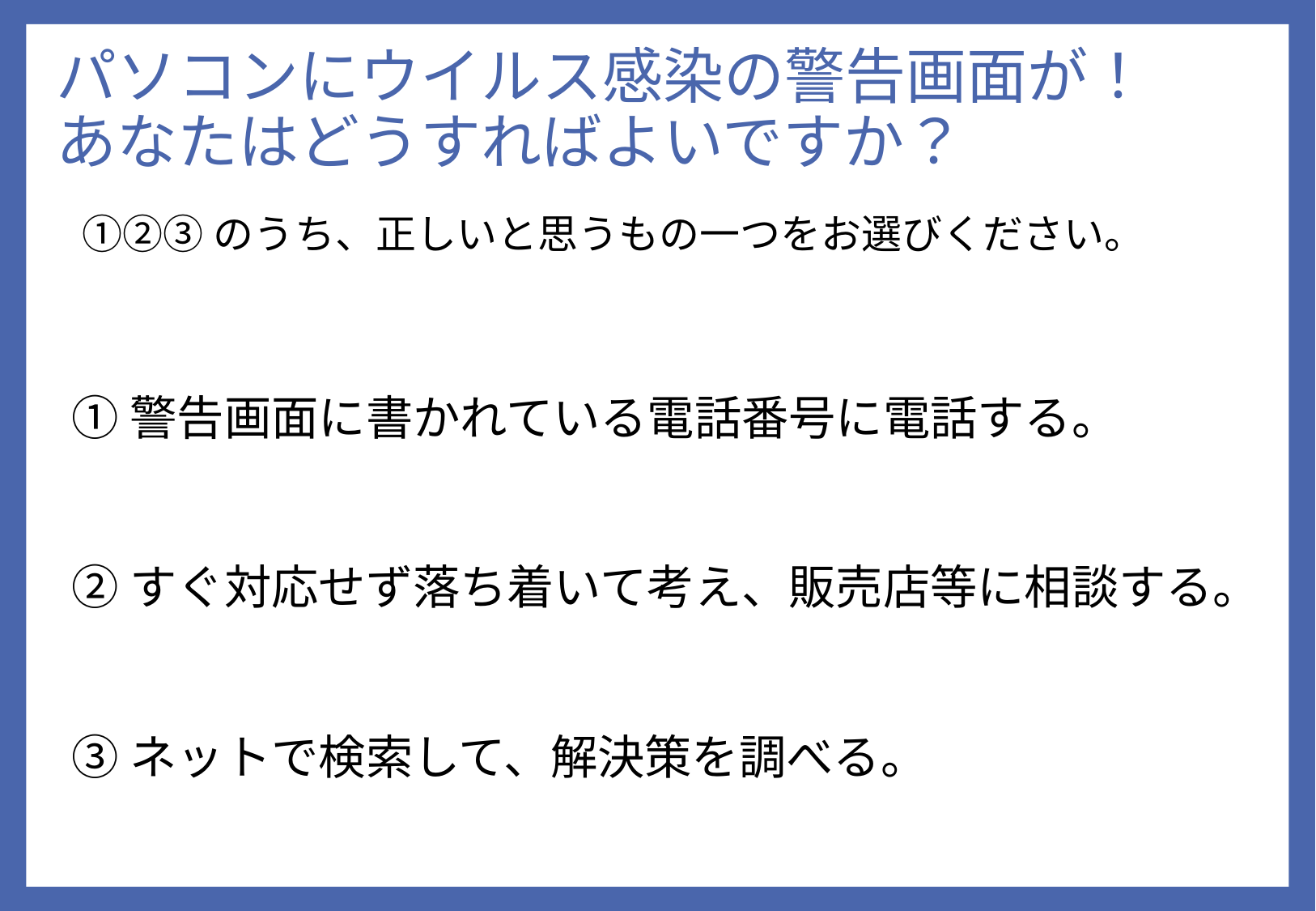

# パソコンにウイルス感染の警告画面が！ あなたはどうすればよいですか？
①②③のうち、正しいと思うもの一つをお選びください。
①警告画面に書かれている電話番号に電話する。

②すぐ対応せず落ち着いて考え、販売店等に相談する。

③ネットで検索して、解決策を調べる。